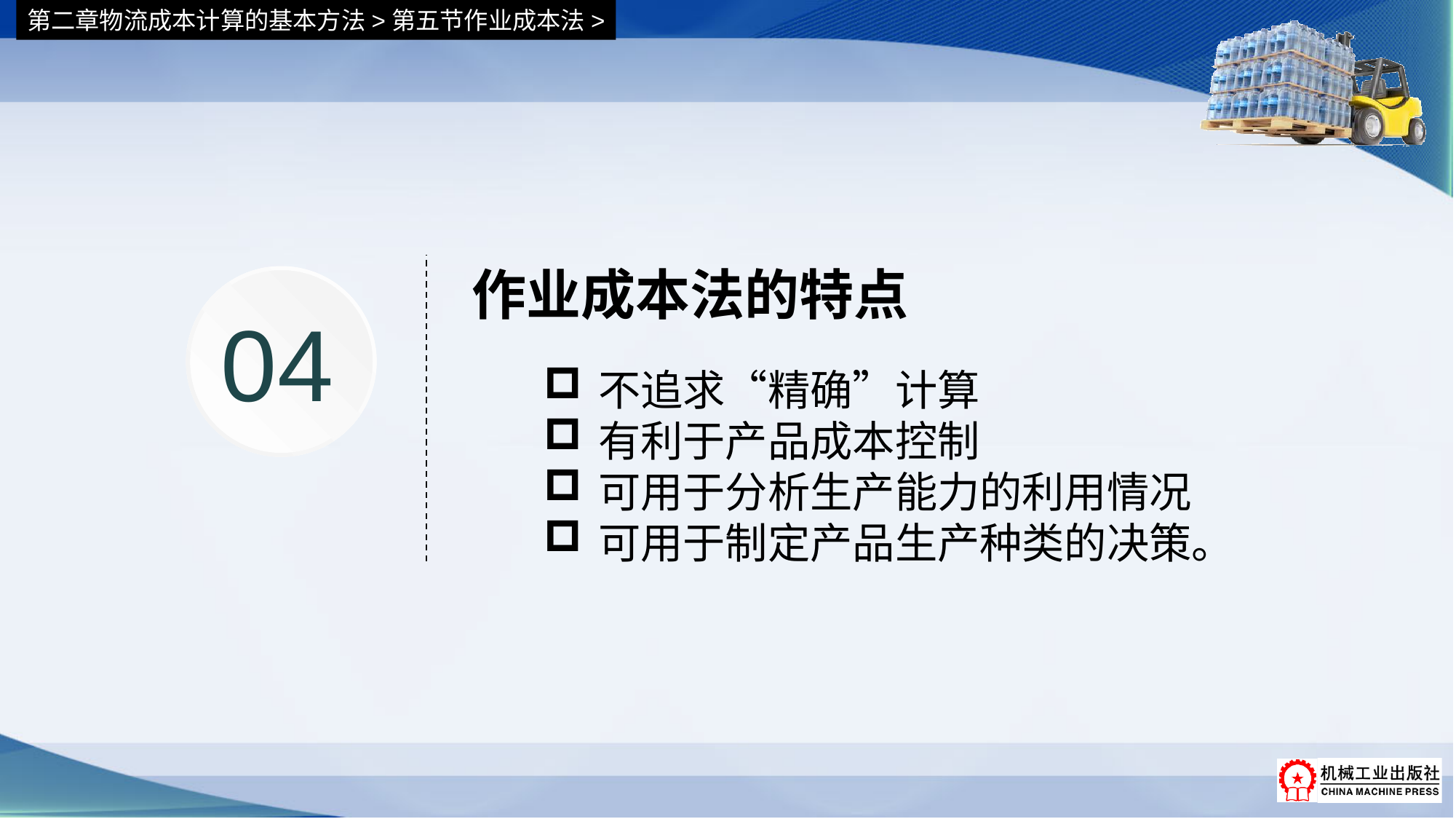

第二章物流成本计算的基本方法>第五节作业成本法>
作业成本法的特点

04
不追求“精确”计算
有利于产品成本控制
可用于分析生产能力的利用情况
可用于制定产品生产种类的决策。